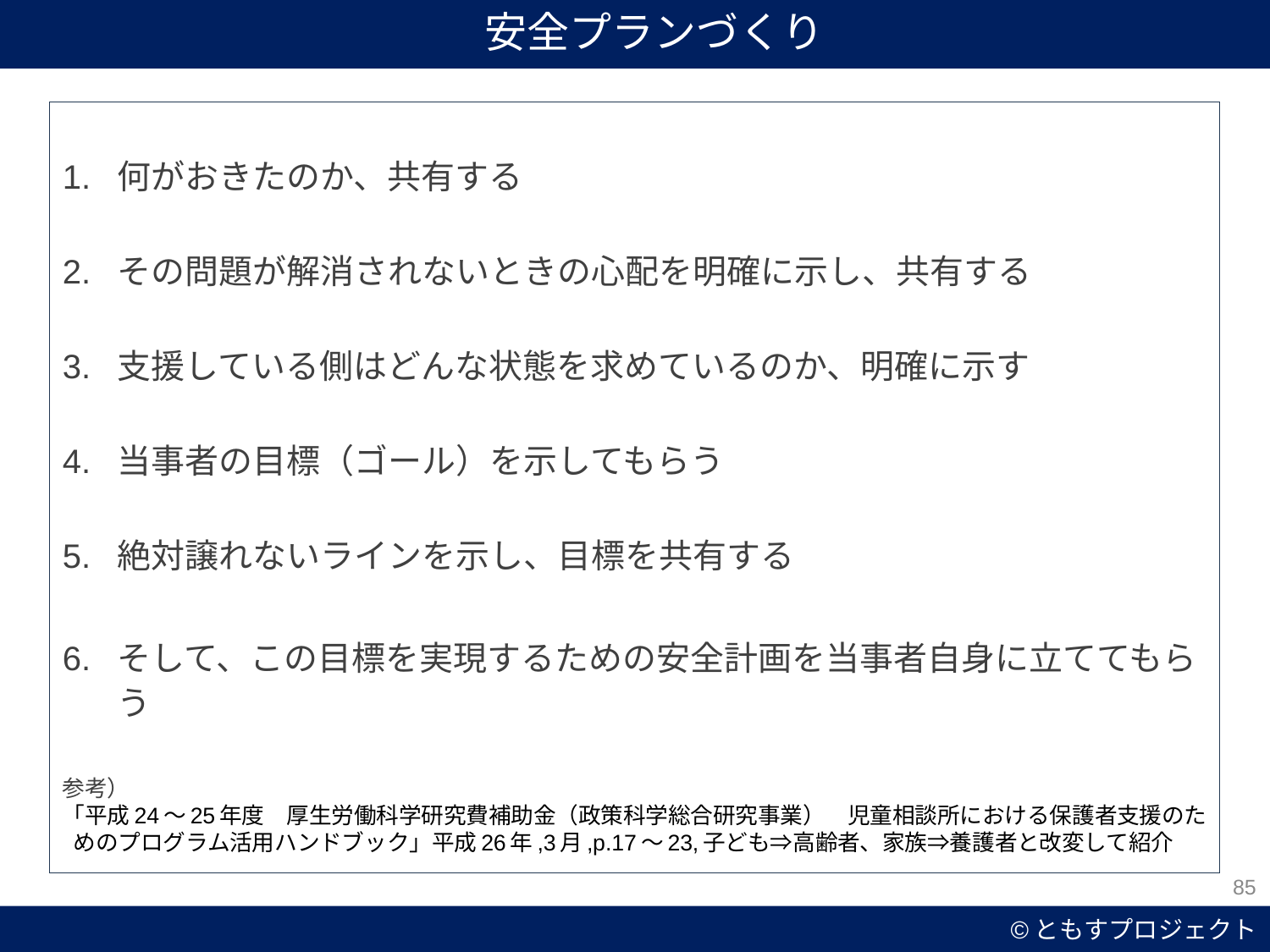

安全プランづくり

何がおきたのか、共有する

その問題が解消されないときの心配を明確に示し、共有する

支援している側はどんな状態を求めているのか、明確に示す

当事者の目標（ゴール）を示してもらう

絶対譲れないラインを示し、目標を共有する

そして、この目標を実現するための安全計画を当事者自身に立ててもらう

参考）
「平成24～25年度　厚生労働科学研究費補助金（政策科学総合研究事業）　児童相談所における保護者支援のためのプログラム活用ハンドブック」平成26年,3月,p.17～23,子ども⇒高齢者、家族⇒養護者と改変して紹介

85
53
©ともすプロジェクト